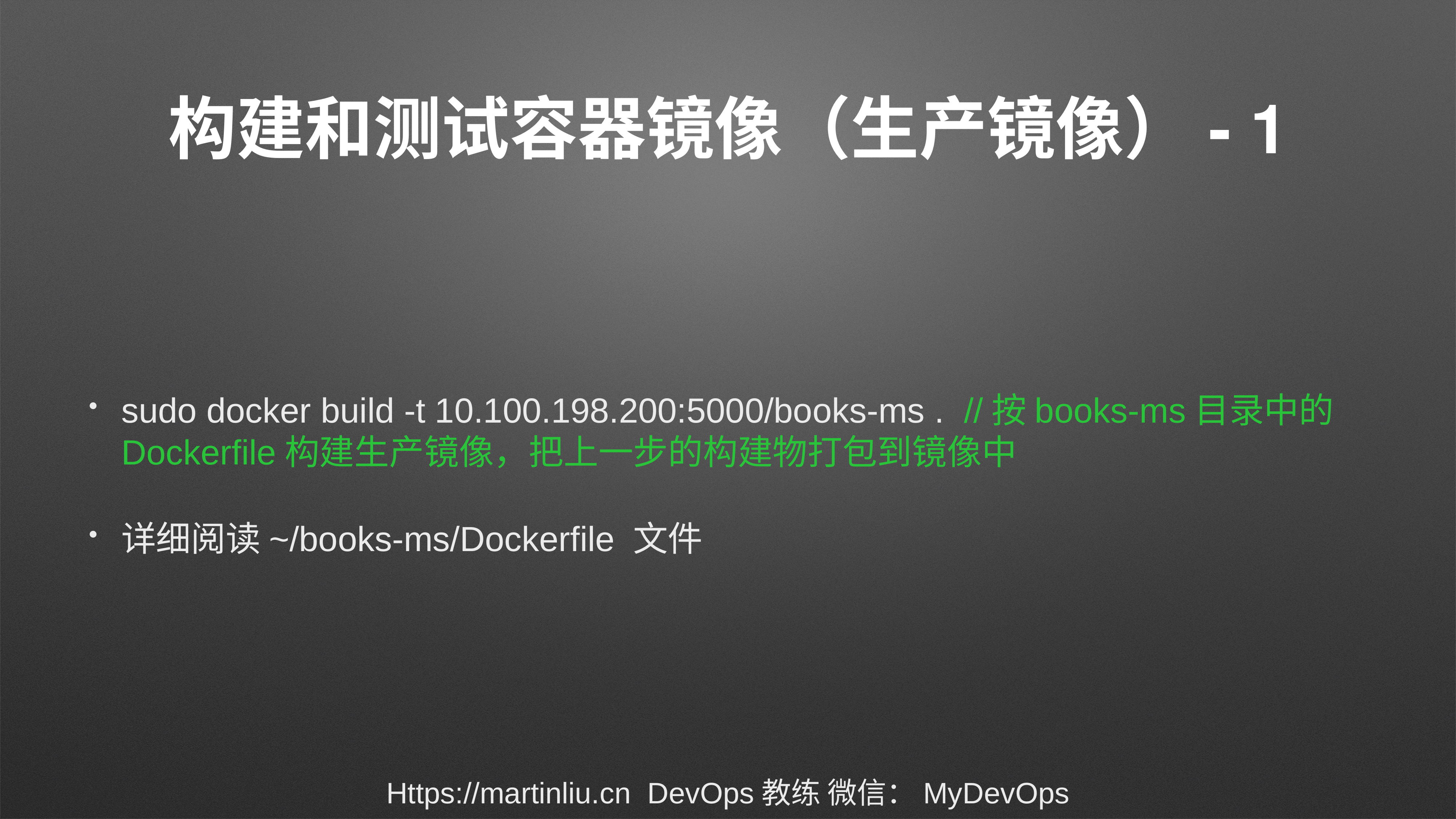

# 构建和测试容器镜像（生产镜像）- 1
sudo docker build -t 10.100.198.200:5000/books-ms .  //按books-ms目录中的Dockerfile构建生产镜像，把上一步的构建物打包到镜像中
详细阅读~/books-ms/Dockerfile 文件